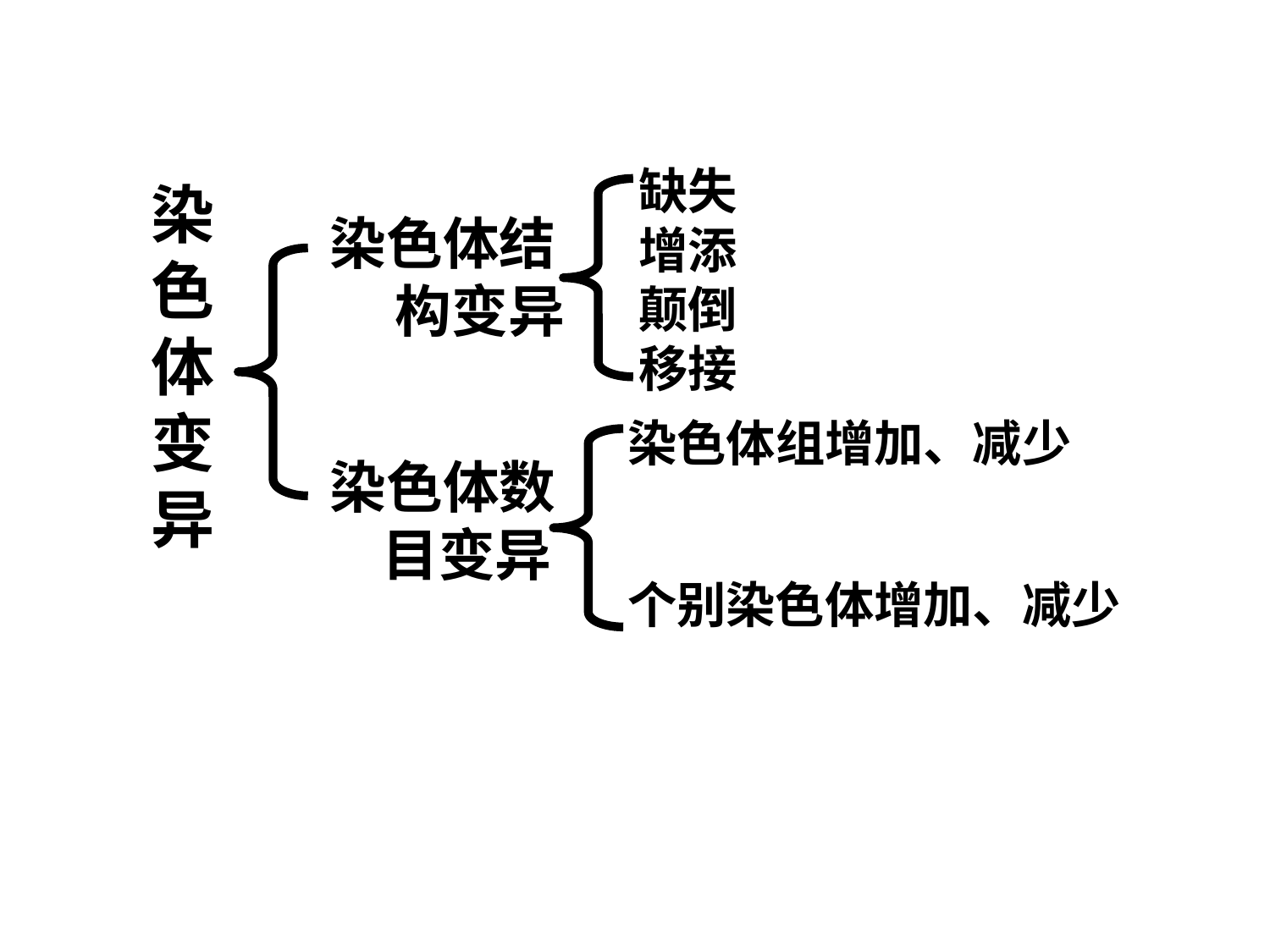

缺失
增添
颠倒
移接
染色体变异

染色体结
    构变异

染色体组增加、减少

染色体数
   目变异
个别染色体增加、减少